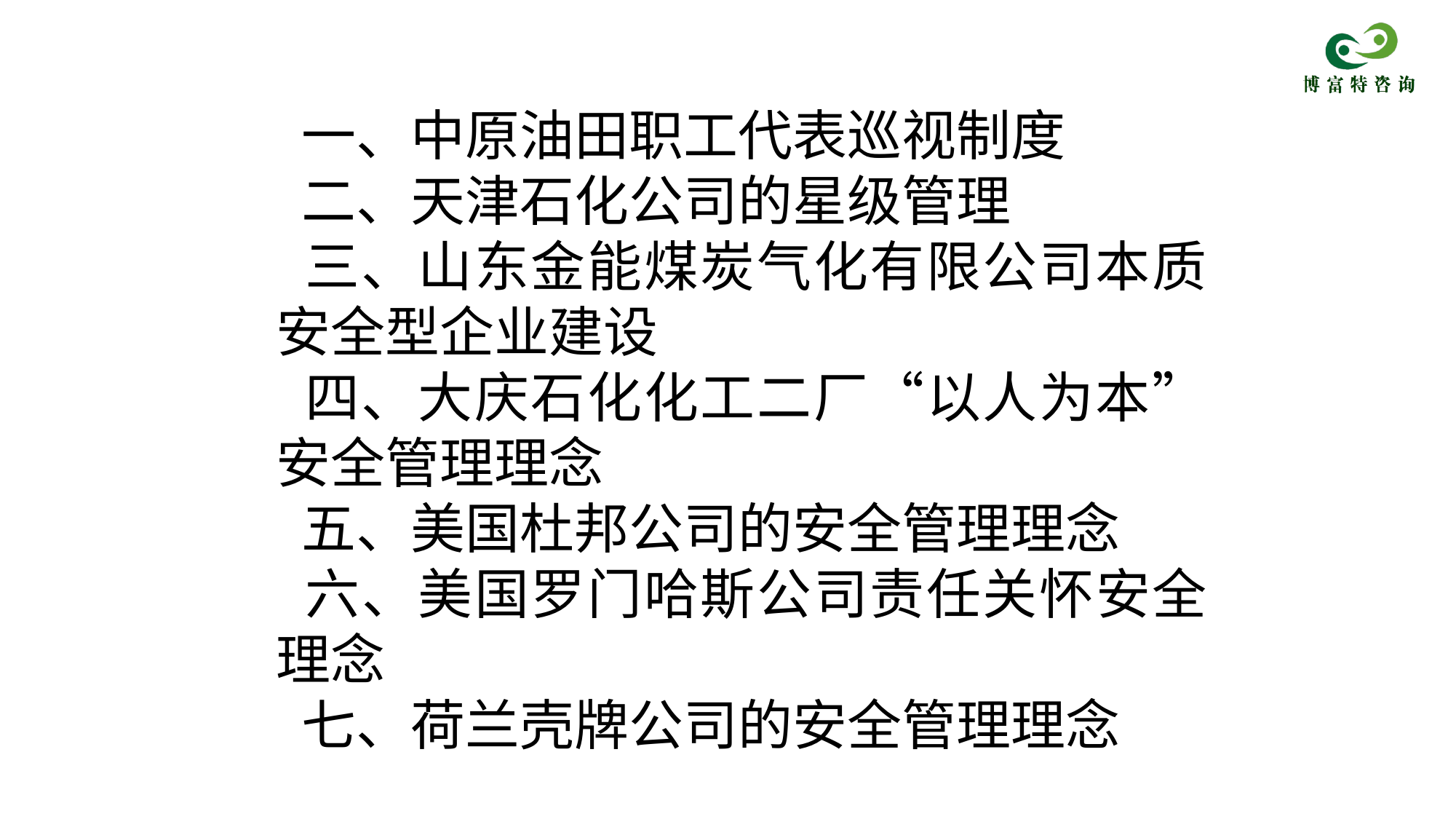

一、中原油田职工代表巡视制度
 二、天津石化公司的星级管理
 三、山东金能煤炭气化有限公司本质安全型企业建设
 四、大庆石化化工二厂“以人为本”安全管理理念
 五、美国杜邦公司的安全管理理念
 六、美国罗门哈斯公司责任关怀安全理念
 七、荷兰壳牌公司的安全管理理念